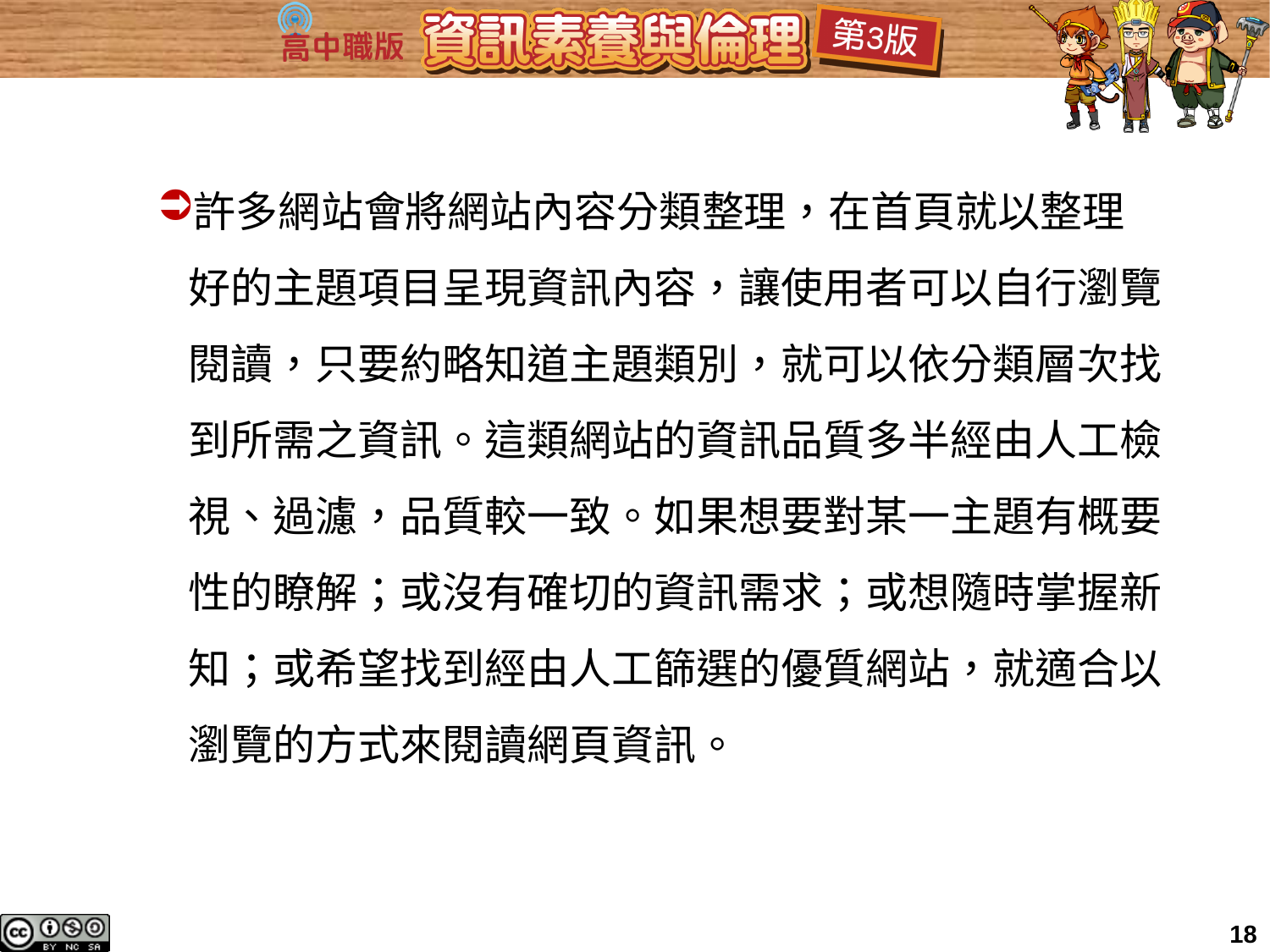

許多網站會將網站內容分類整理，在首頁就以整理好的主題項目呈現資訊內容，讓使用者可以自行瀏覽閱讀，只要約略知道主題類別，就可以依分類層次找到所需之資訊。這類網站的資訊品質多半經由人工檢視、過濾，品質較一致。如果想要對某一主題有概要性的瞭解；或沒有確切的資訊需求；或想隨時掌握新知；或希望找到經由人工篩選的優質網站，就適合以瀏覽的方式來閱讀網頁資訊。
18